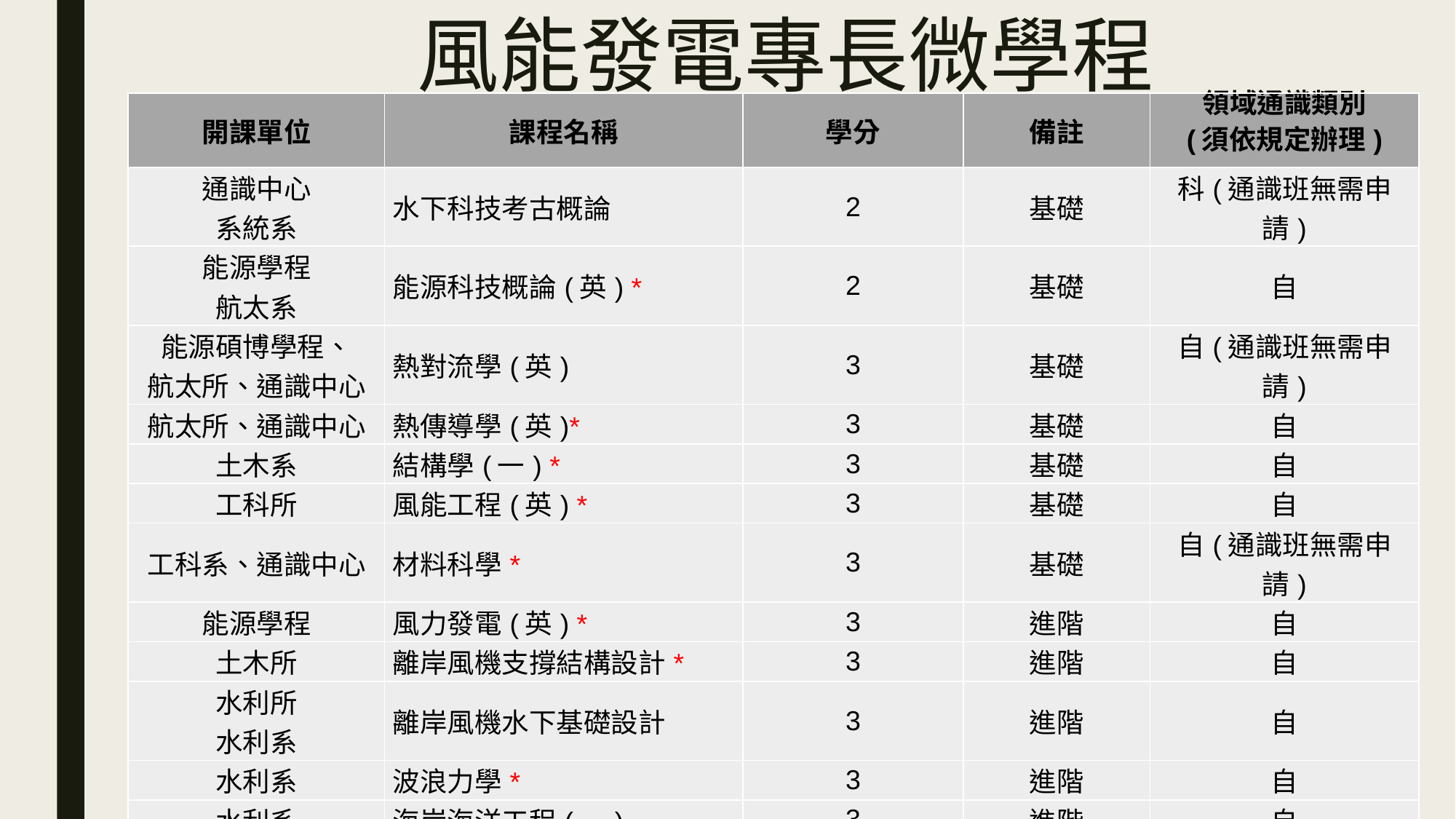

# 風能發電專長微學程
| 開課單位 | 課程名稱 | 學分 | 備註 | 領域通識類別 (須依規定辦理) |
| --- | --- | --- | --- | --- |
| 通識中心 系統系 | 水下科技考古概論 | 2 | 基礎 | 科(通識班無需申請) |
| 能源學程 航太系 | 能源科技概論(英) \* | 2 | 基礎 | 自 |
| 能源碩博學程、 航太所、通識中心 | 熱對流學(英) | 3 | 基礎 | 自(通識班無需申請) |
| 航太所、通識中心 | 熱傳導學(英)\* | 3 | 基礎 | 自 |
| 土木系 | 結構學(一) \* | 3 | 基礎 | 自 |
| 工科所 | 風能工程(英) \* | 3 | 基礎 | 自 |
| 工科系、通識中心 | 材料科學\* | 3 | 基礎 | 自(通識班無需申請) |
| 能源學程 | 風力發電(英) \* | 3 | 進階 | 自 |
| 土木所 | 離岸風機支撐結構設計\* | 3 | 進階 | 自 |
| 水利所 水利系 | 離岸風機水下基礎設計 | 3 | 進階 | 自 |
| 水利系 | 波浪力學\* | 3 | 進階 | 自 |
| 水利系 | 海岸海洋工程(一) | 3 | 進階 | 自 |
| 水利系 | 海洋觀測與資料分析 | 3 | 進階 | 自 |
| 專長微學程完成應修學分數 |  | 15學分 修課建議 上述課程中(基礎) 7選2~3 +(進階) 6選3修習 |  |  |